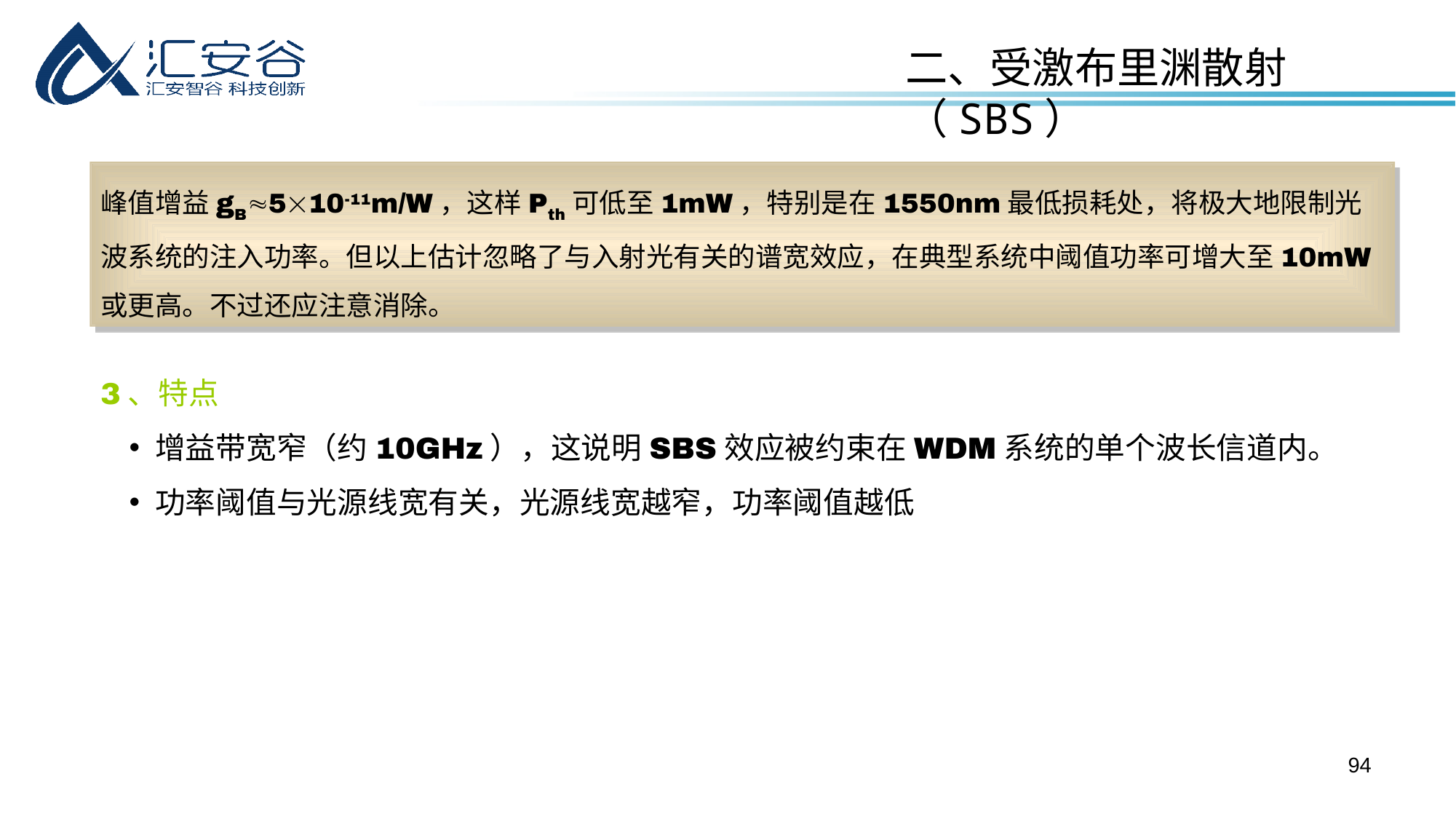

二、受激布里渊散射（SBS）
峰值增益gB≈5×10-11m/W，这样Pth可低至1mW，特别是在1550nm最低损耗处，将极大地限制光波系统的注入功率。但以上估计忽略了与入射光有关的谱宽效应，在典型系统中阈值功率可增大至10mW或更高。不过还应注意消除。
3、特点
增益带宽窄（约10GHz），这说明SBS效应被约束在WDM系统的单个波长信道内。
功率阈值与光源线宽有关，光源线宽越窄，功率阈值越低
94